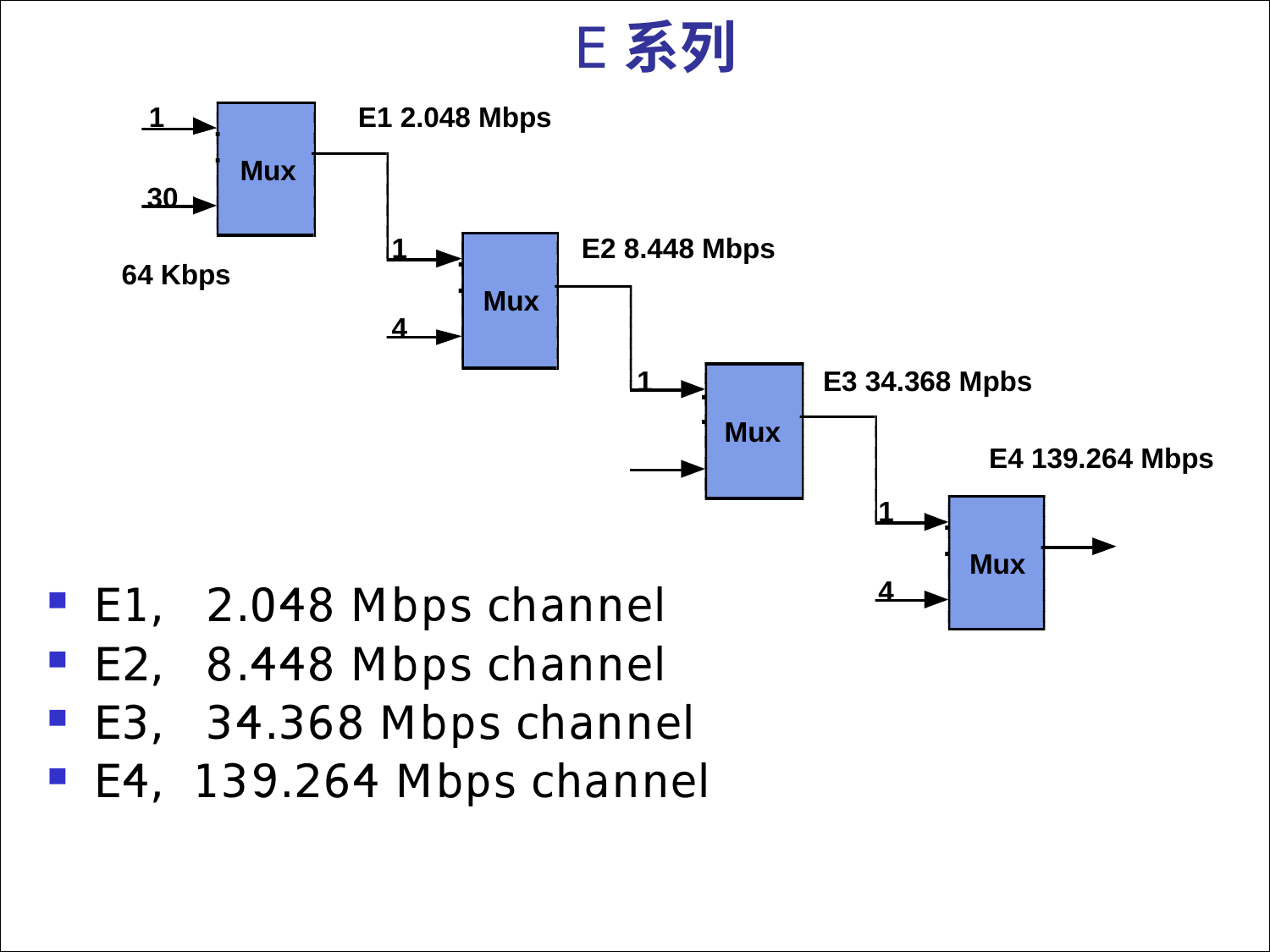

# E系列

1
E1 2.048 Mbps

.

.
Mux

30

1
E2 8.448 Mbps

.

64 Kbps

.
Mux

4

1

E3 34.368 Mpbs

.

.
Mux

E4 139.264 Mbps

1

.

.

Mux

4

E1,   2.048 Mbps channel
E2,   8.448 Mbps channel
E3,   34.368 Mbps channel
E4,  139.264 Mbps channel